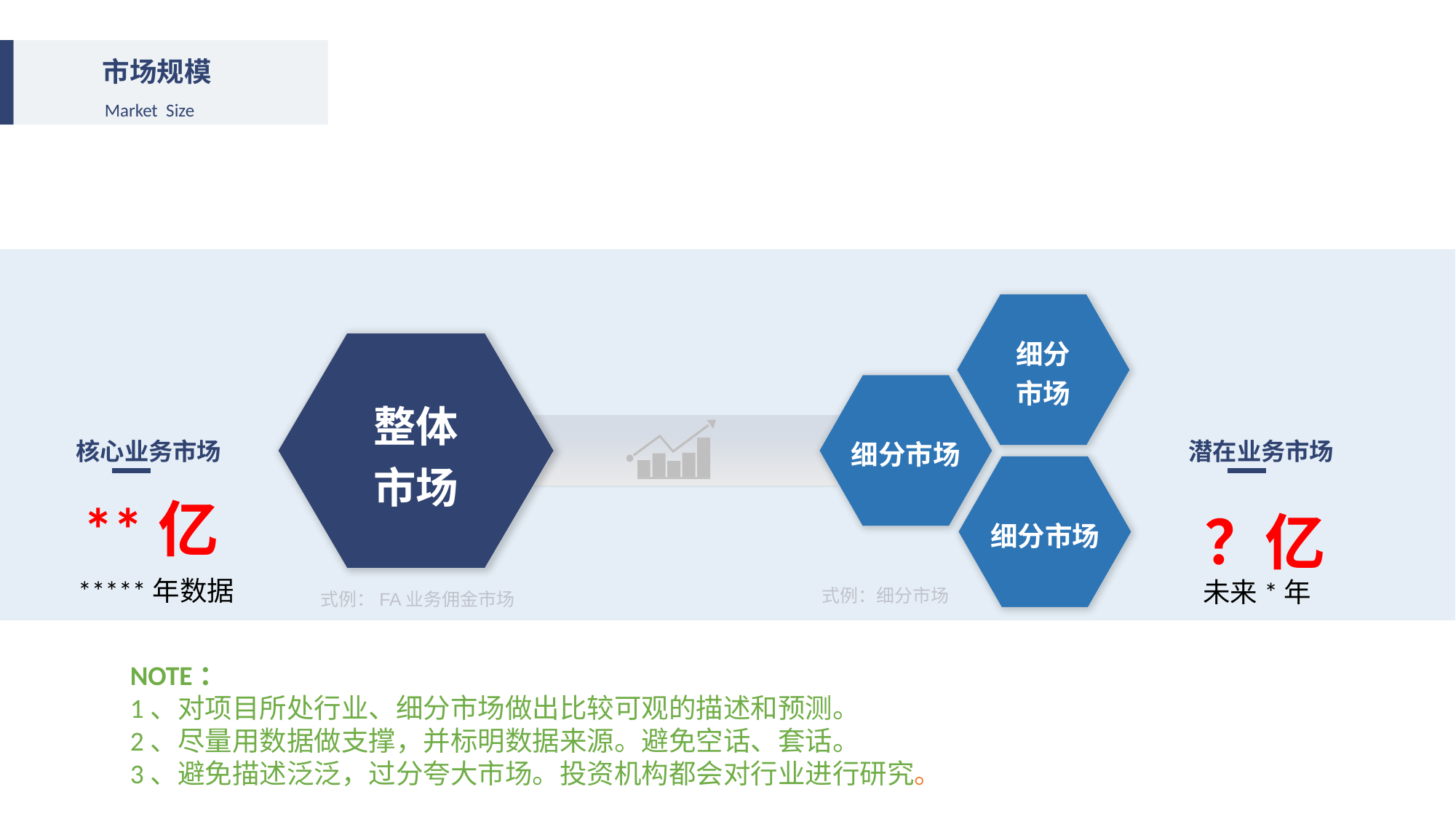

市场规模
Market  Size

细分
市场
整体
市场
细分市场

细分市场
核心业务市场
潜在业务市场
**亿
？亿
*****年数据
未来*年
式例：细分市场
式例：FA业务佣金市场

NOTE：
1、对项目所处行业、细分市场做出比较可观的描述和预测。
2、尽量用数据做支撑，并标明数据来源。避免空话、套话。
3、避免描述泛泛，过分夸大市场。投资机构都会对行业进行研究。